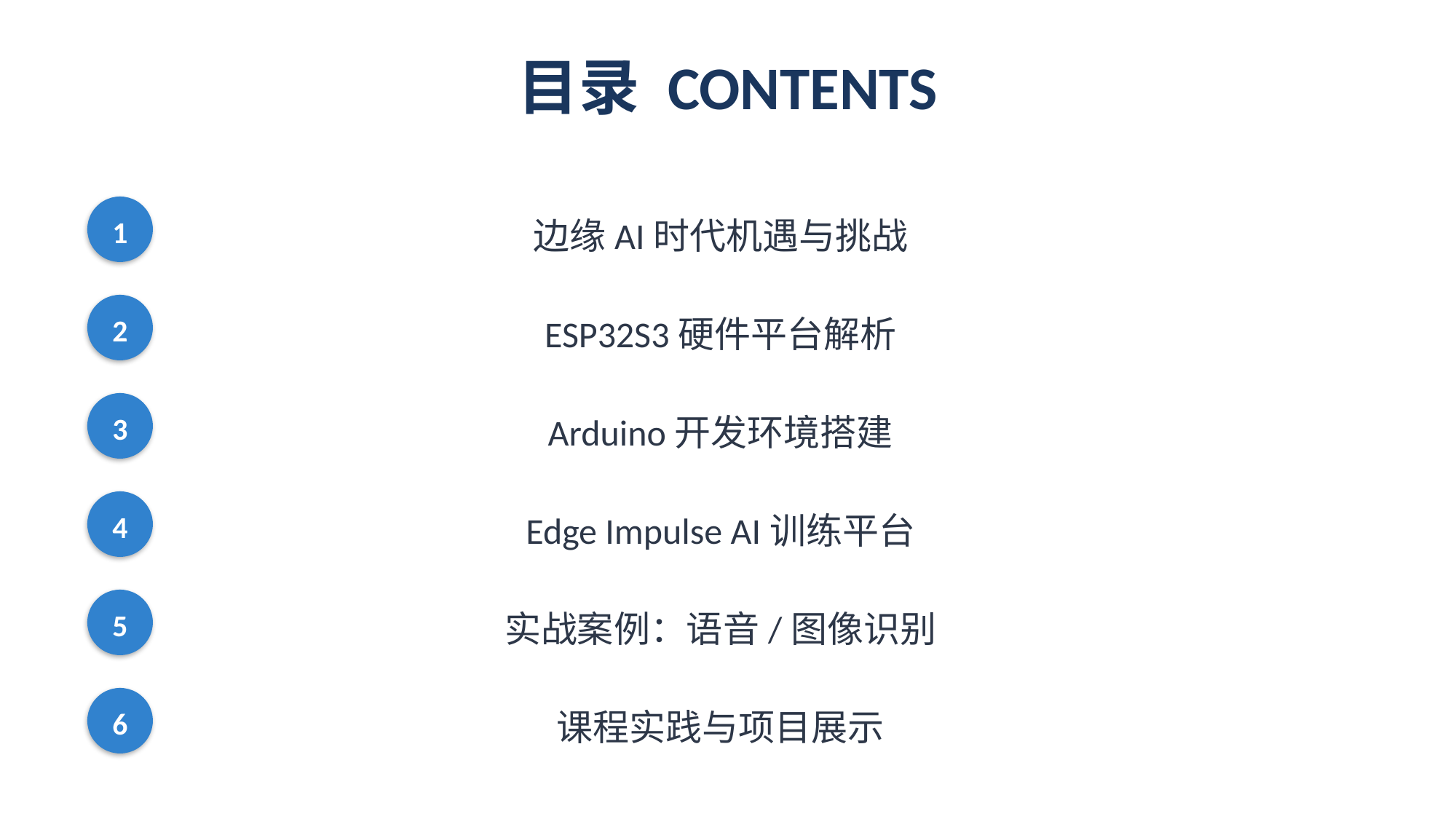

目录 CONTENTS

1
边缘AI时代机遇与挑战

2
ESP32S3硬件平台解析

3
Arduino开发环境搭建

4
Edge Impulse AI训练平台

5
实战案例：语音/图像识别

6
课程实践与项目展示